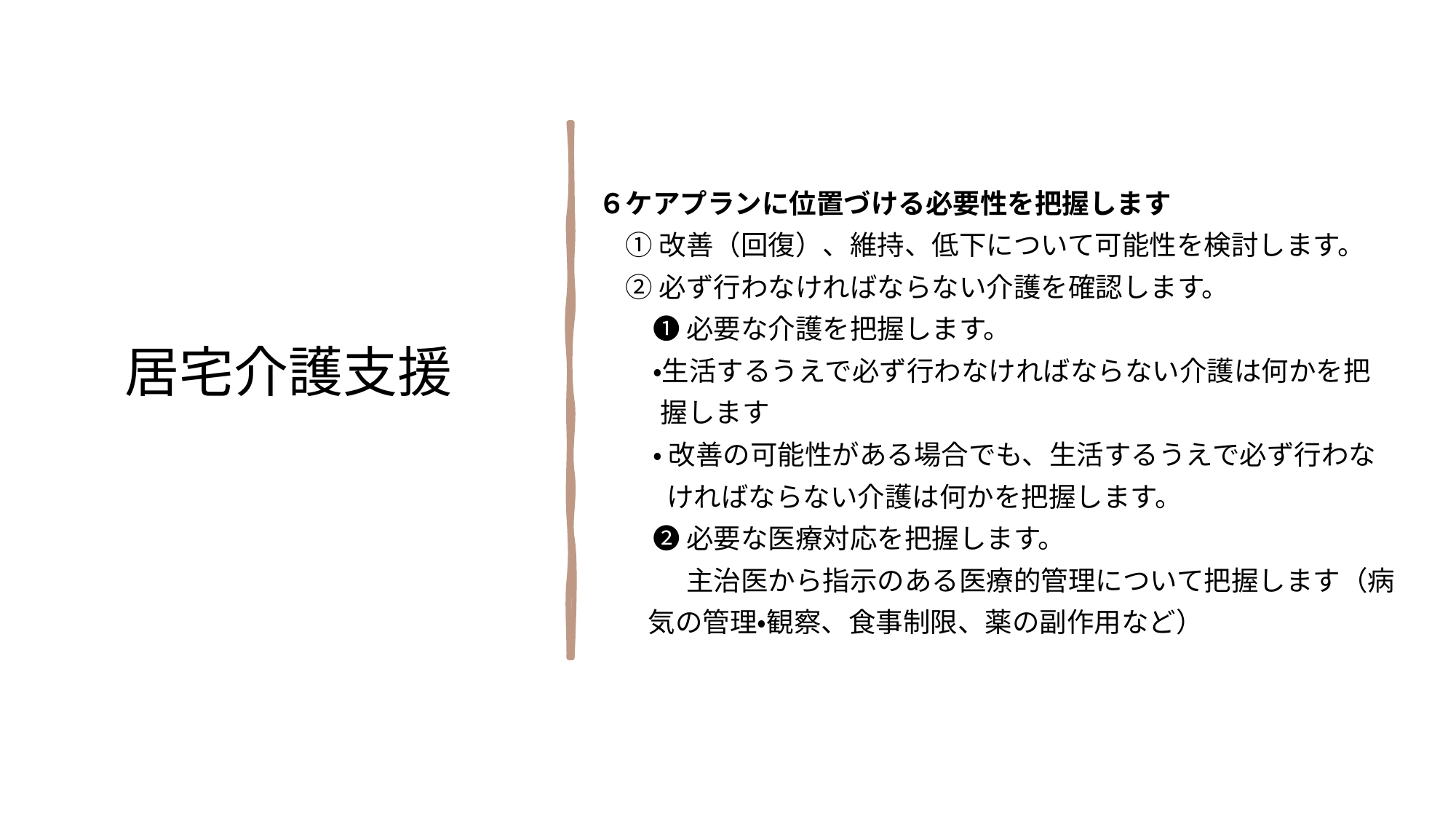

６ケアプランに位置づける必要性を把握します
　① 改善（回復）、維持、低下について可能性を検討します。
　② 必ず行わなければならない介護を確認します。
　　❶ 必要な介護を把握します。
　　・生活するうえで必ず行わなければならない介護は何かを把
         握します
　　・ 改善の可能性がある場合でも、生活するうえで必ず行わな
          ければならない介護は何かを把握します。
　　❷ 必要な医療対応を把握します。
　　　 主治医から指示のある医療的管理について把握します（病
       気の管理・観察、食事制限、薬の副作用など）

居宅介護支援